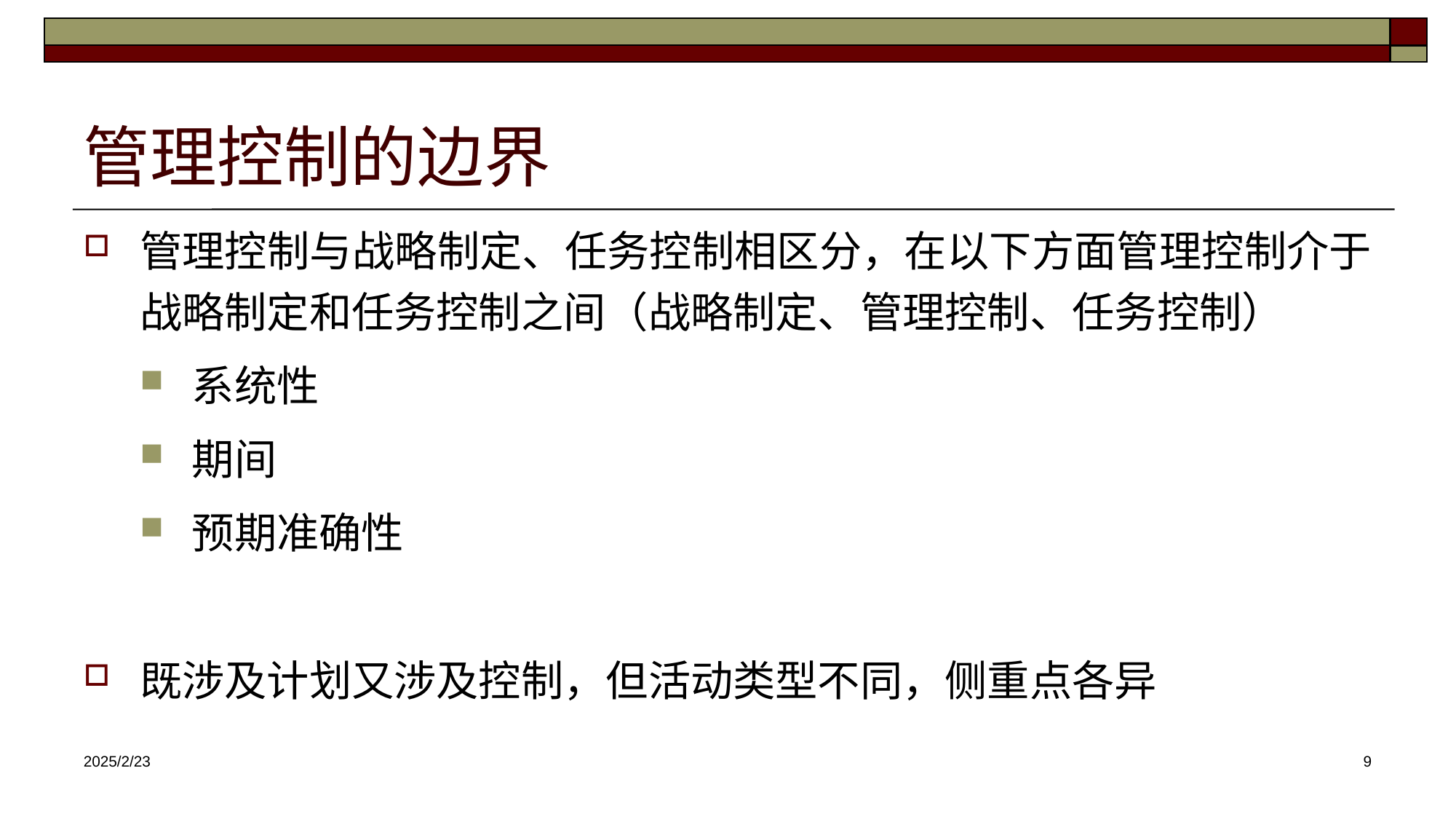

# 管理控制的边界
管理控制与战略制定、任务控制相区分，在以下方面管理控制介于战略制定和任务控制之间（战略制定、管理控制、任务控制）
系统性
期间
预期准确性

既涉及计划又涉及控制，但活动类型不同，侧重点各异
2025/2/23
9